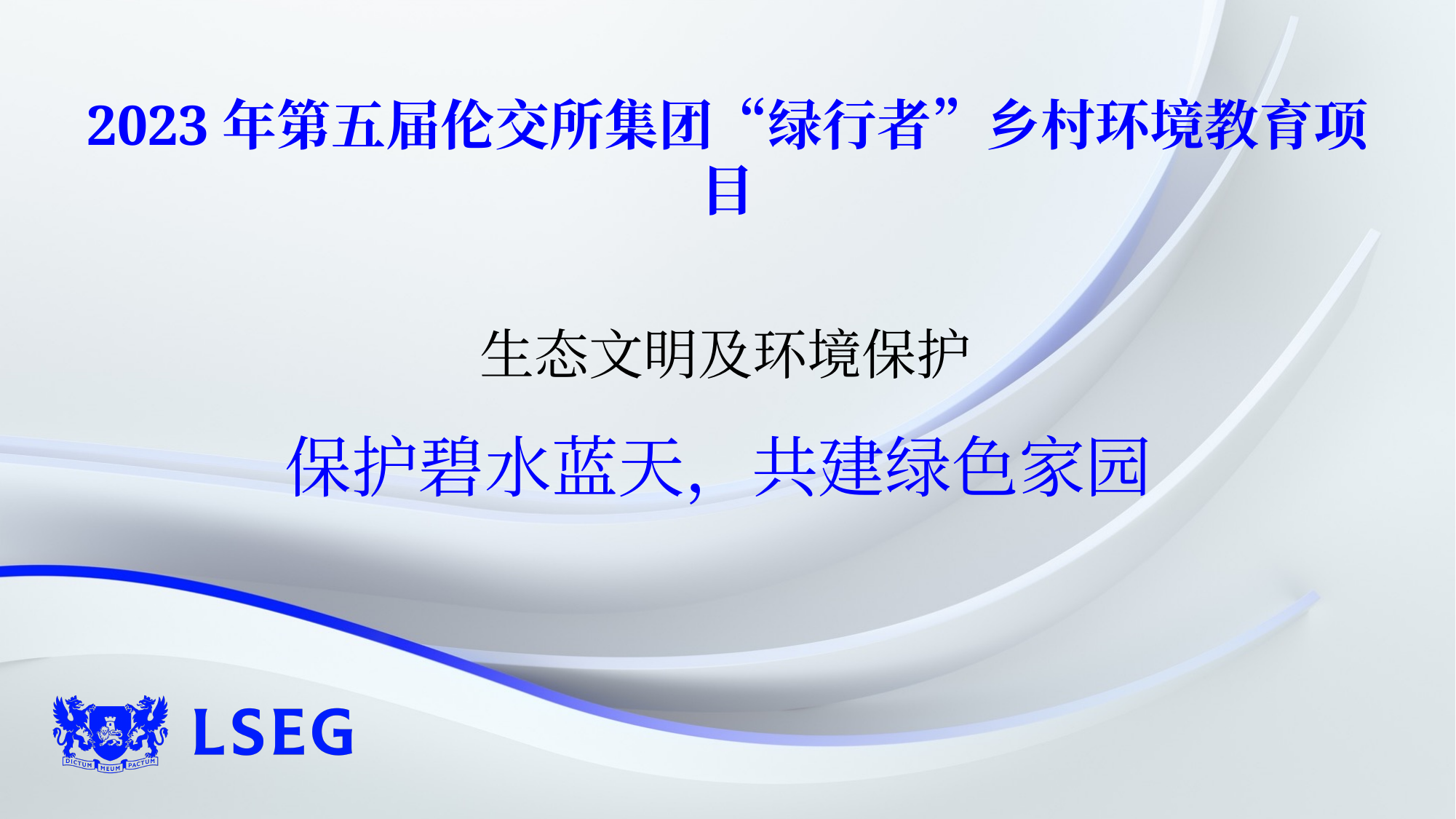

# 2023年第五届伦交所集团“绿行者”乡村环境教育项目
生态文明及环境保护
保护碧水蓝天，共建绿色家园